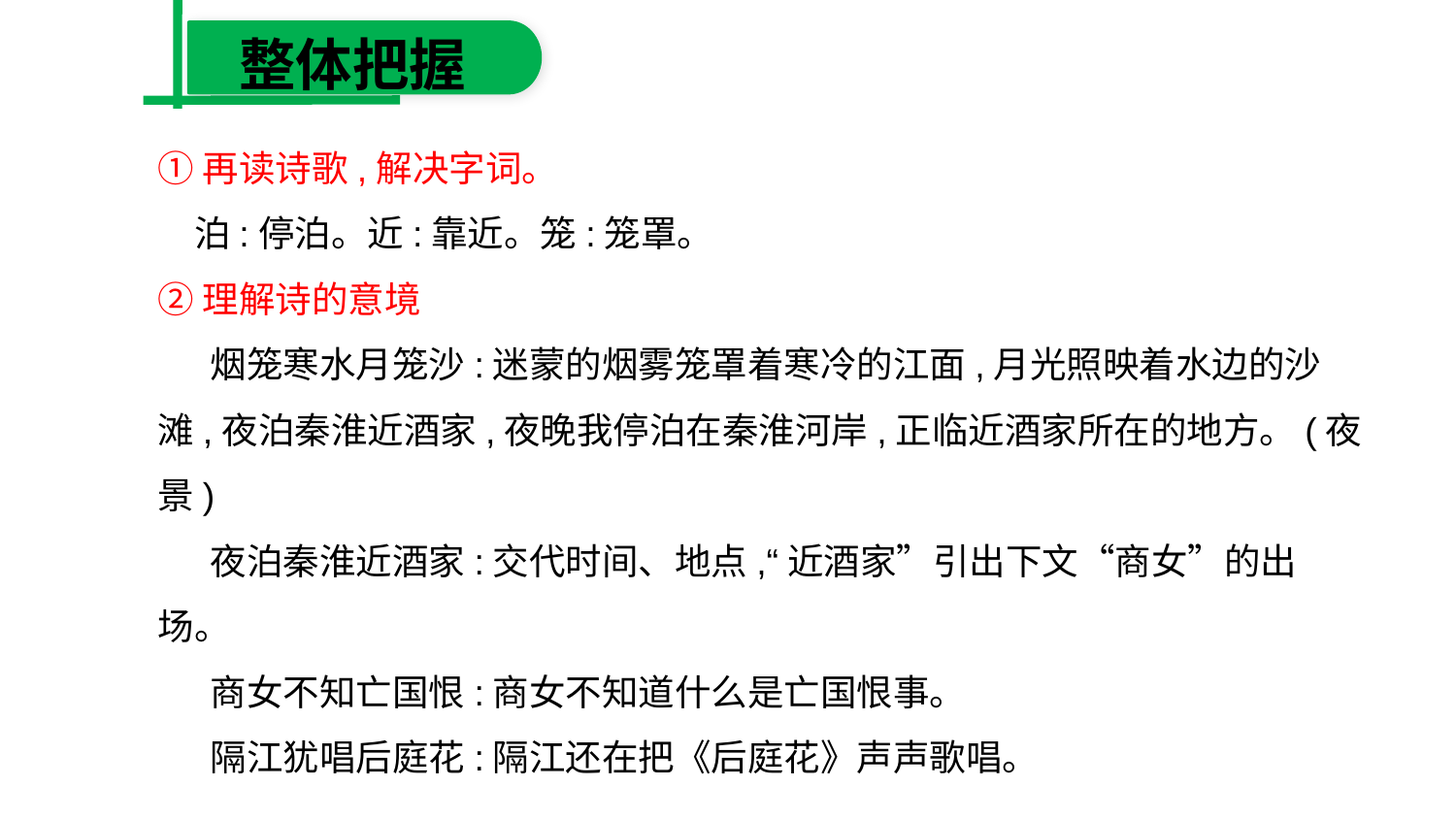

整体把握
①再读诗歌,解决字词。
　泊:停泊。近:靠近。笼:笼罩。
②理解诗的意境
　  烟笼寒水月笼沙:迷蒙的烟雾笼罩着寒冷的江面,月光照映着水边的沙滩,夜泊秦淮近酒家,夜晚我停泊在秦淮河岸,正临近酒家所在的地方。(夜景)
　  夜泊秦淮近酒家:交代时间、地点,“近酒家”引出下文“商女”的出场。
　  商女不知亡国恨:商女不知道什么是亡国恨事。
　  隔江犹唱后庭花:隔江还在把《后庭花》声声歌唱。